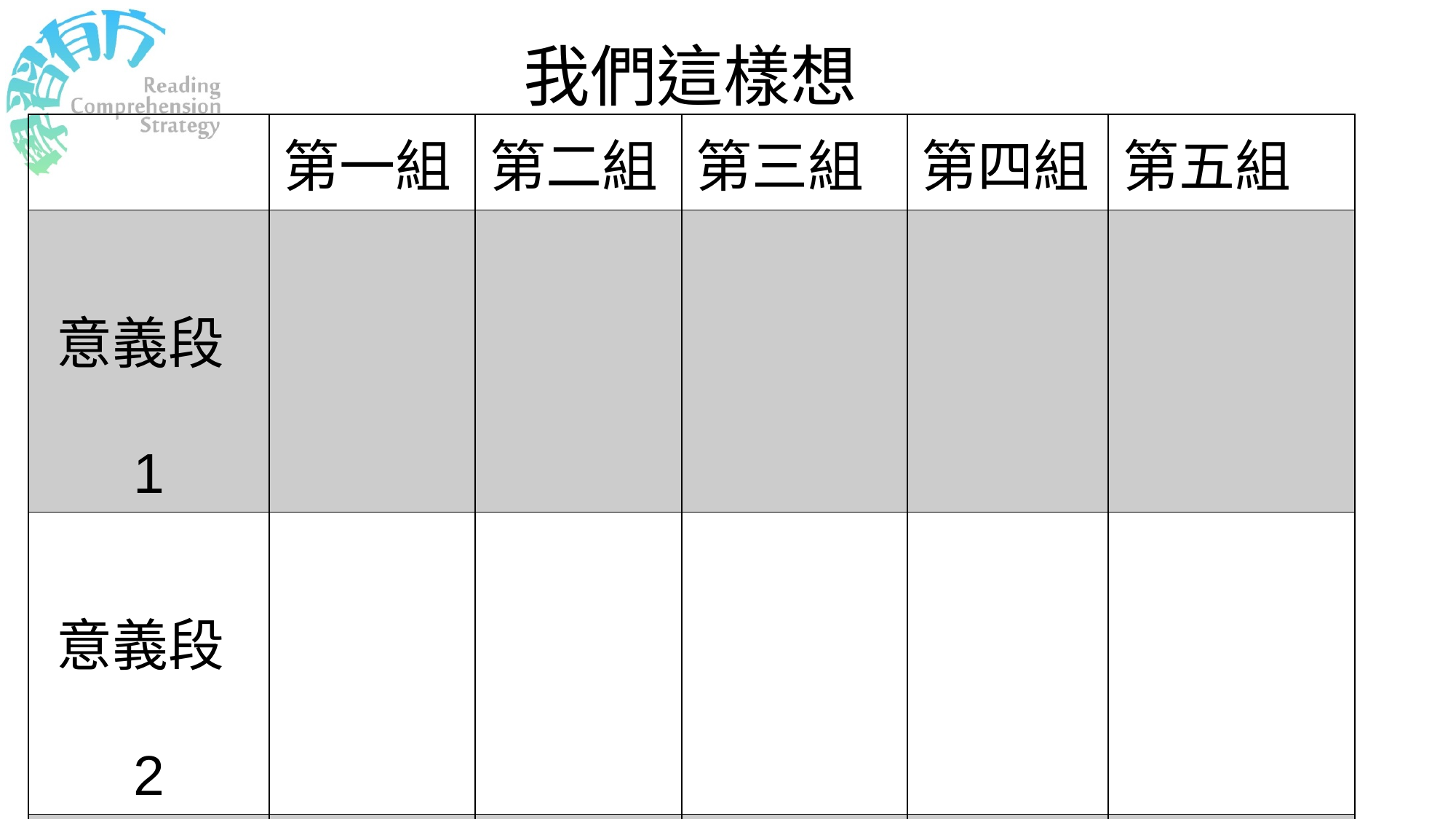

# 我們這樣想
|  | 第一組 | 第二組 | 第三組 | 第四組 | 第五組 |
| --- | --- | --- | --- | --- | --- |
| 意義段1 |  |  |  |  |  |
| 意義段2 |  |  |  |  |  |
| 意義段3 |  |  |  |  |  |
| 意義段4 |  |  |  |  |  |